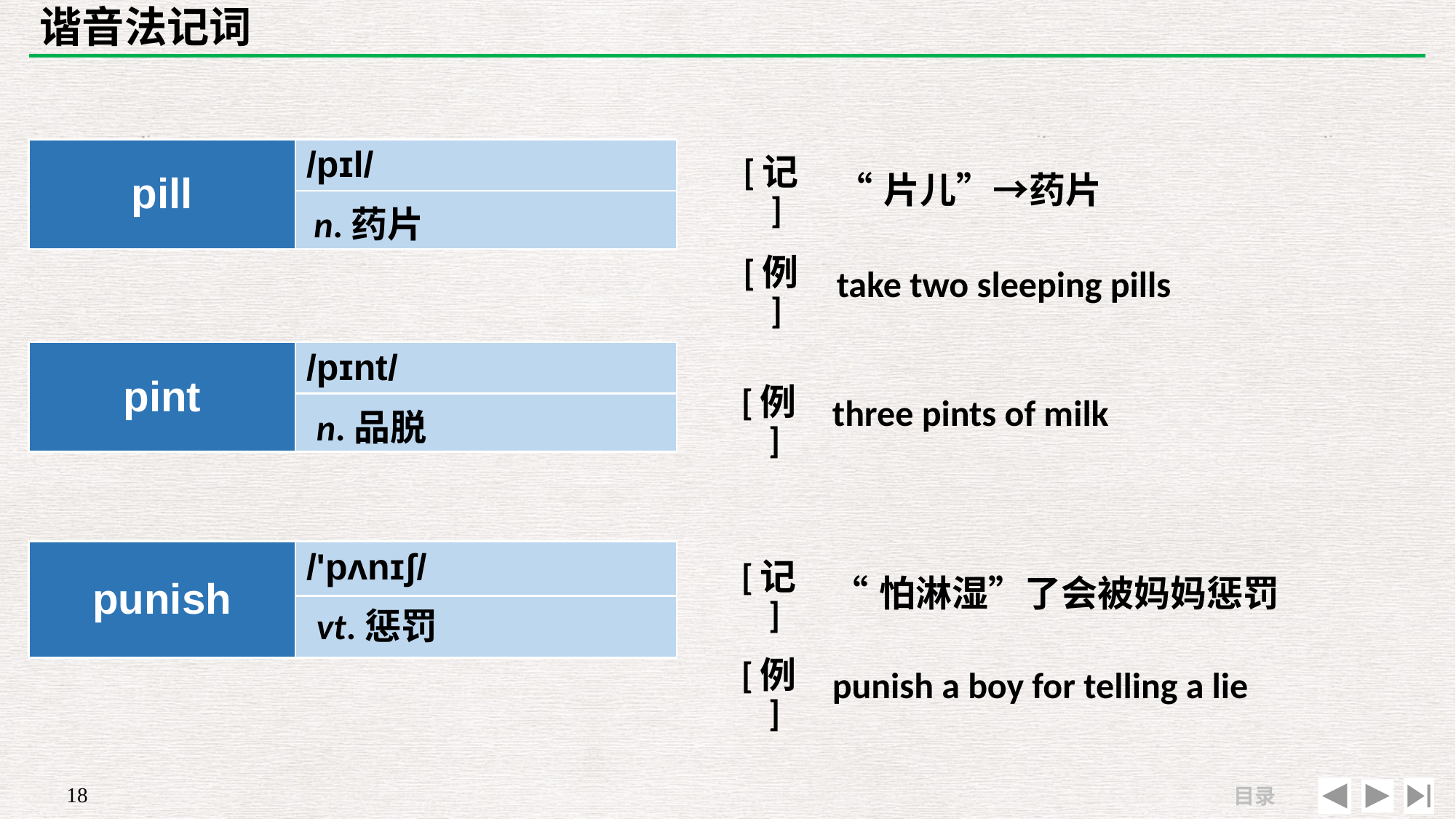

# 谐音法记词

| [记] | “片儿”→药片 |
| --- | --- |
| [例] | take two sleeping pills |
| pill | /pɪl/ |
| --- | --- |
|  |  |
n.药片
|  |  |
| --- | --- |
| [例] | three pints of milk |
| pint | /pɪnt/ |
| --- | --- |
|  |  |
n.品脱
| punish | /'pʌnɪʃ/ |
| --- | --- |
|  |  |
| [记] | “怕淋湿”了会被妈妈惩罚 |
| --- | --- |
| [例] | punish a boy for telling a lie |
vt.惩罚